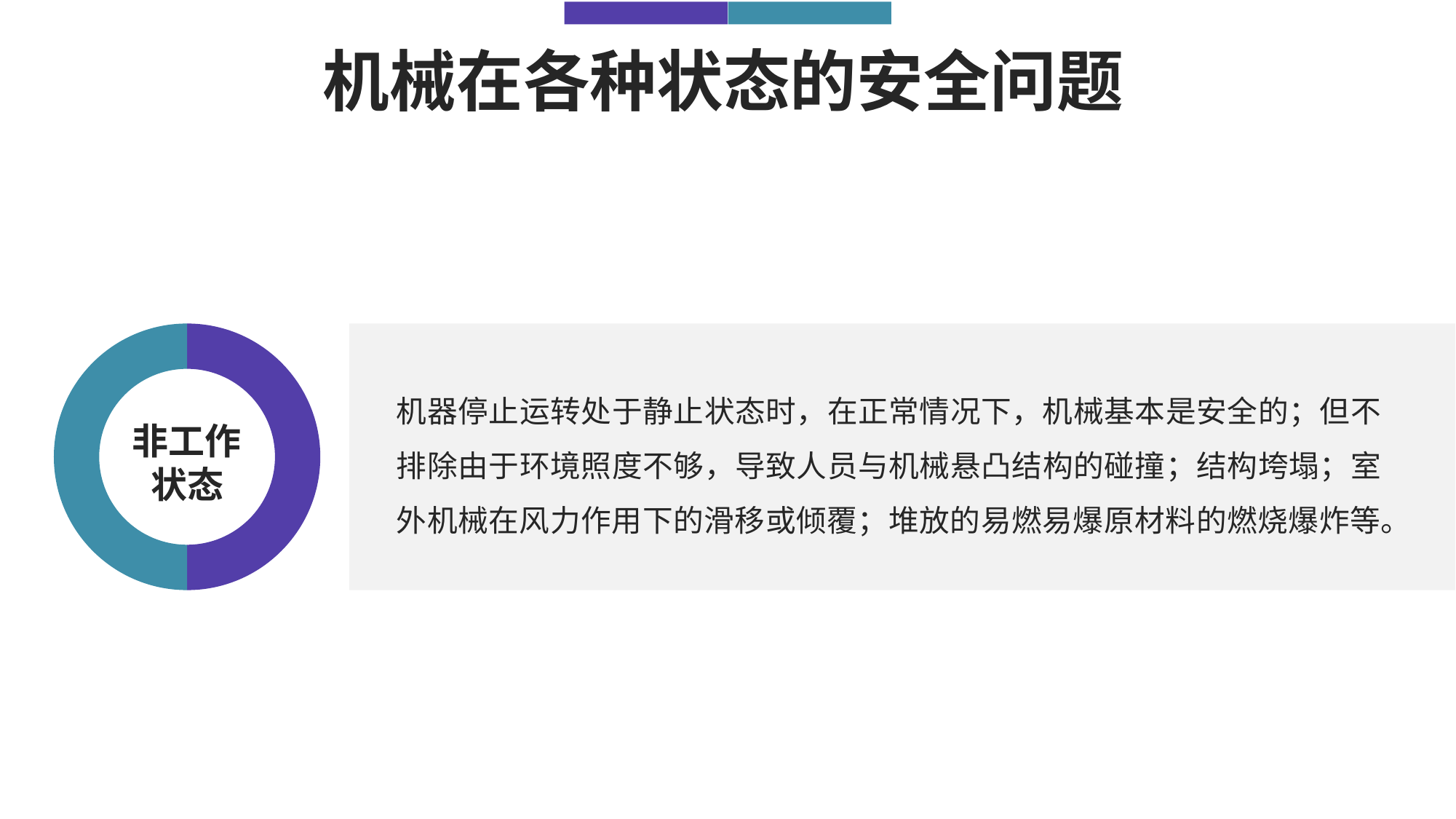

机械在各种状态的安全问题

机器停止运转处于静止状态时，在正常情况下，机械基本是安全的；但不排除由于环境照度不够，导致人员与机械悬凸结构的碰撞；结构垮塌；室外机械在风力作用下的滑移或倾覆；堆放的易燃易爆原材料的燃烧爆炸等。
非工作
状态